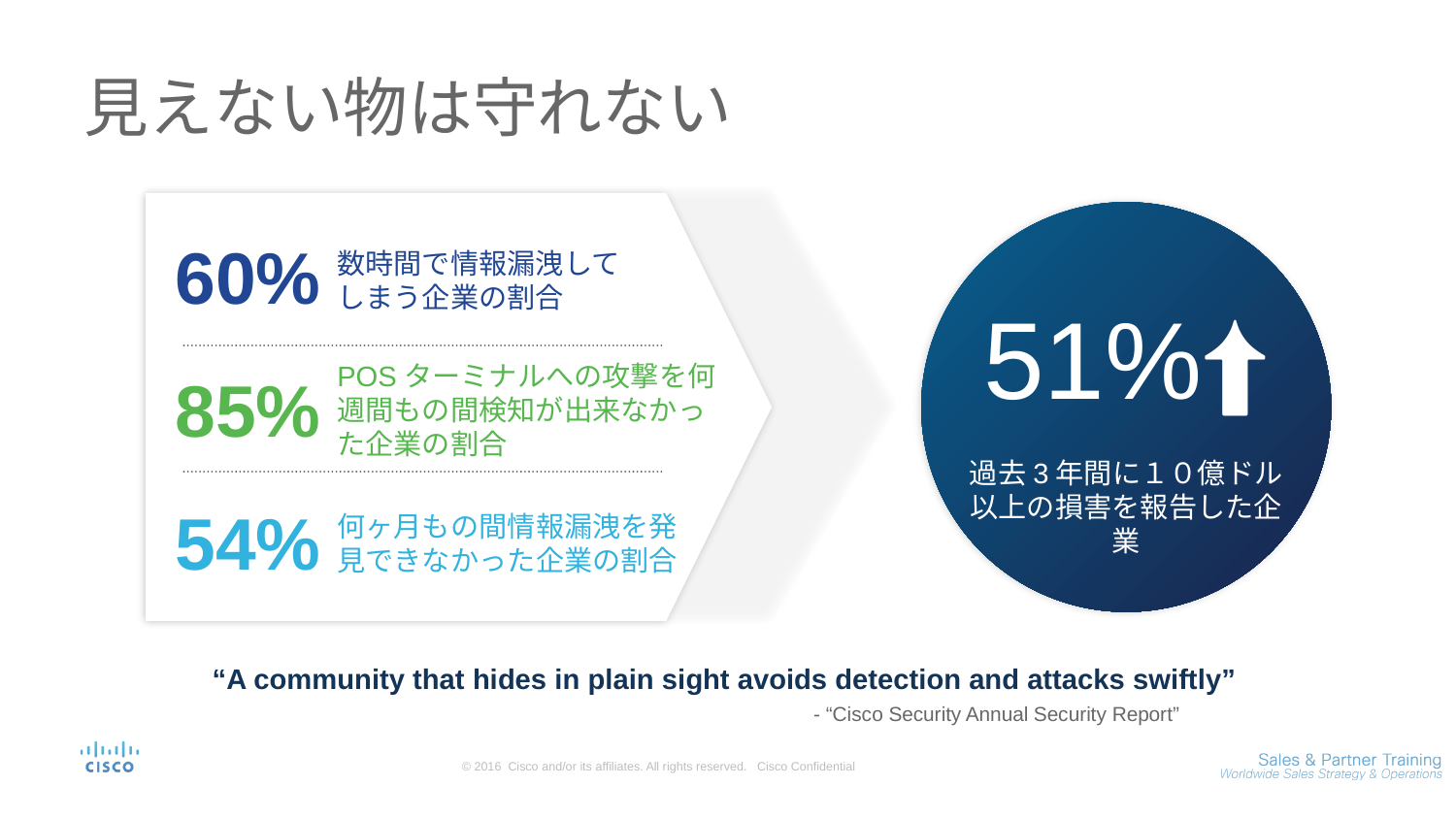

# 見えない物は守れない

60%
数時間で情報漏洩してしまう企業の割合
POSターミナルへの攻撃を何週間もの間検知が出来なかった企業の割合
85%
54%
何ヶ月もの間情報漏洩を発見できなかった企業の割合

51%⬆️
過去3年間に１０億ドル以上の損害を報告した企業
“A community that hides in plain sight avoids detection and attacks swiftly”
- “Cisco Security Annual Security Report”